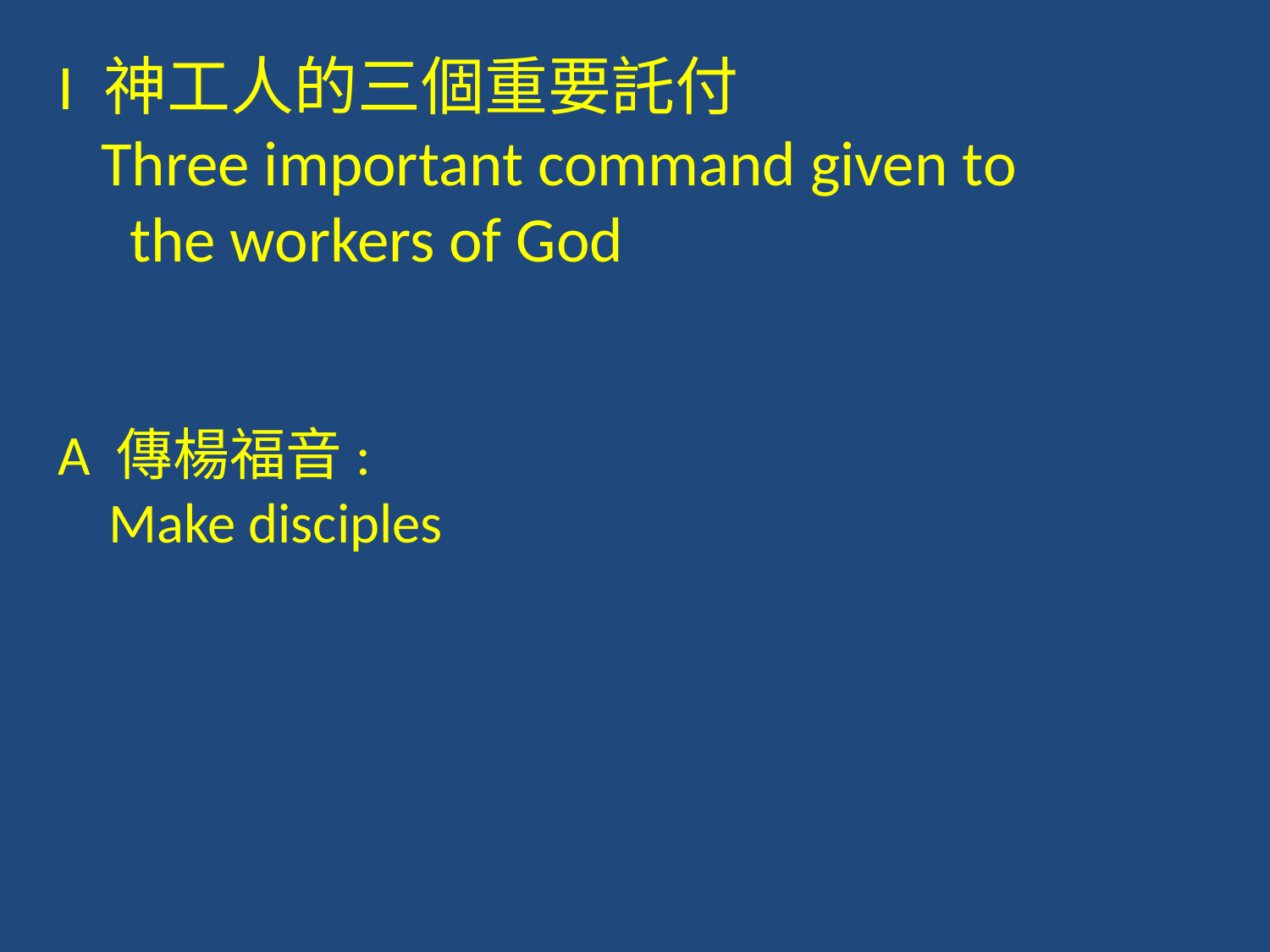

I 神工人的三個重要託付
   Three important command given to
     the workers of God

A 傳楊福音:
    Make disciples